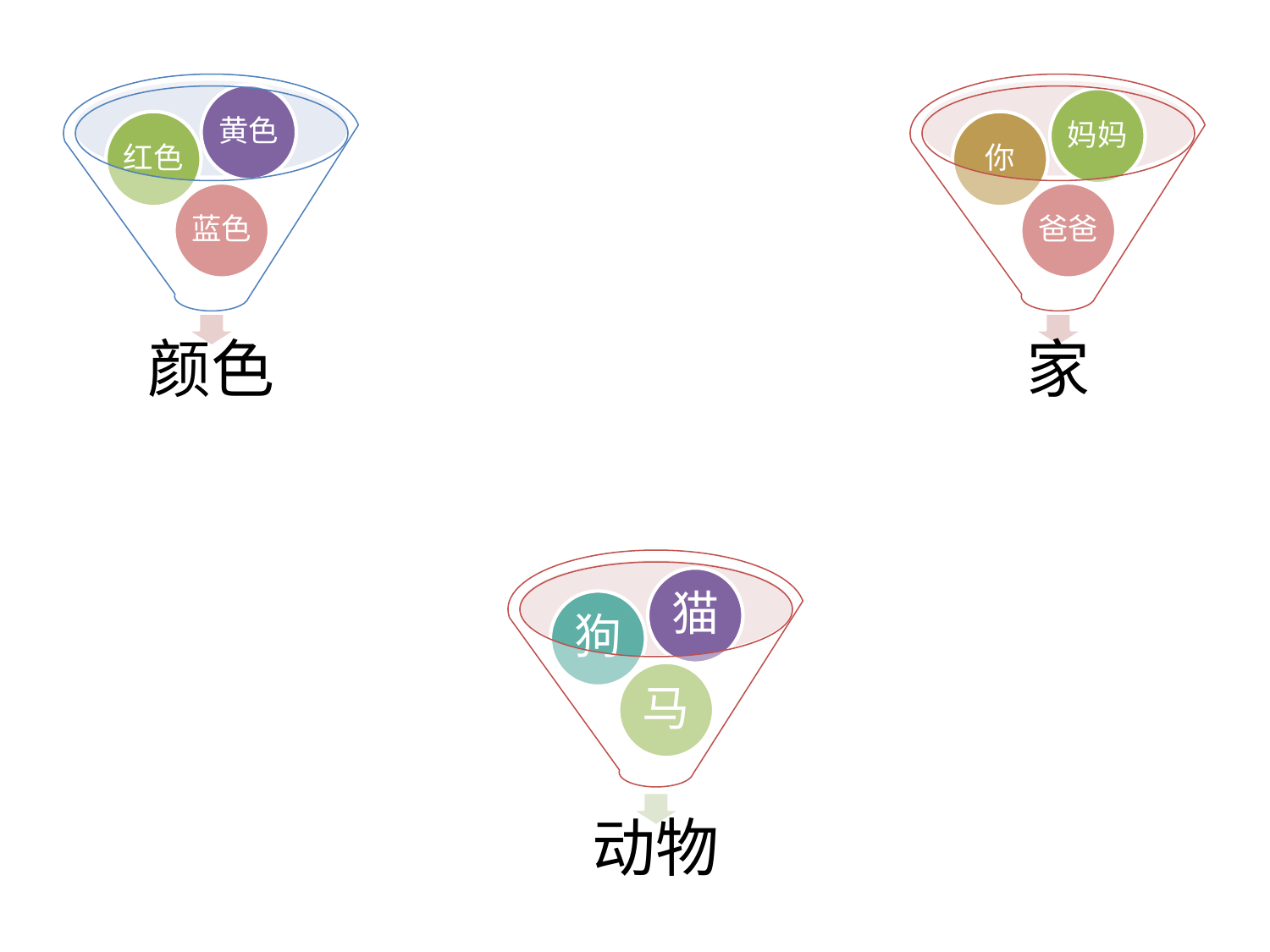

颜色
蓝色
红色
黄色
家
爸爸
你
妈妈
动物
马
狗
猫